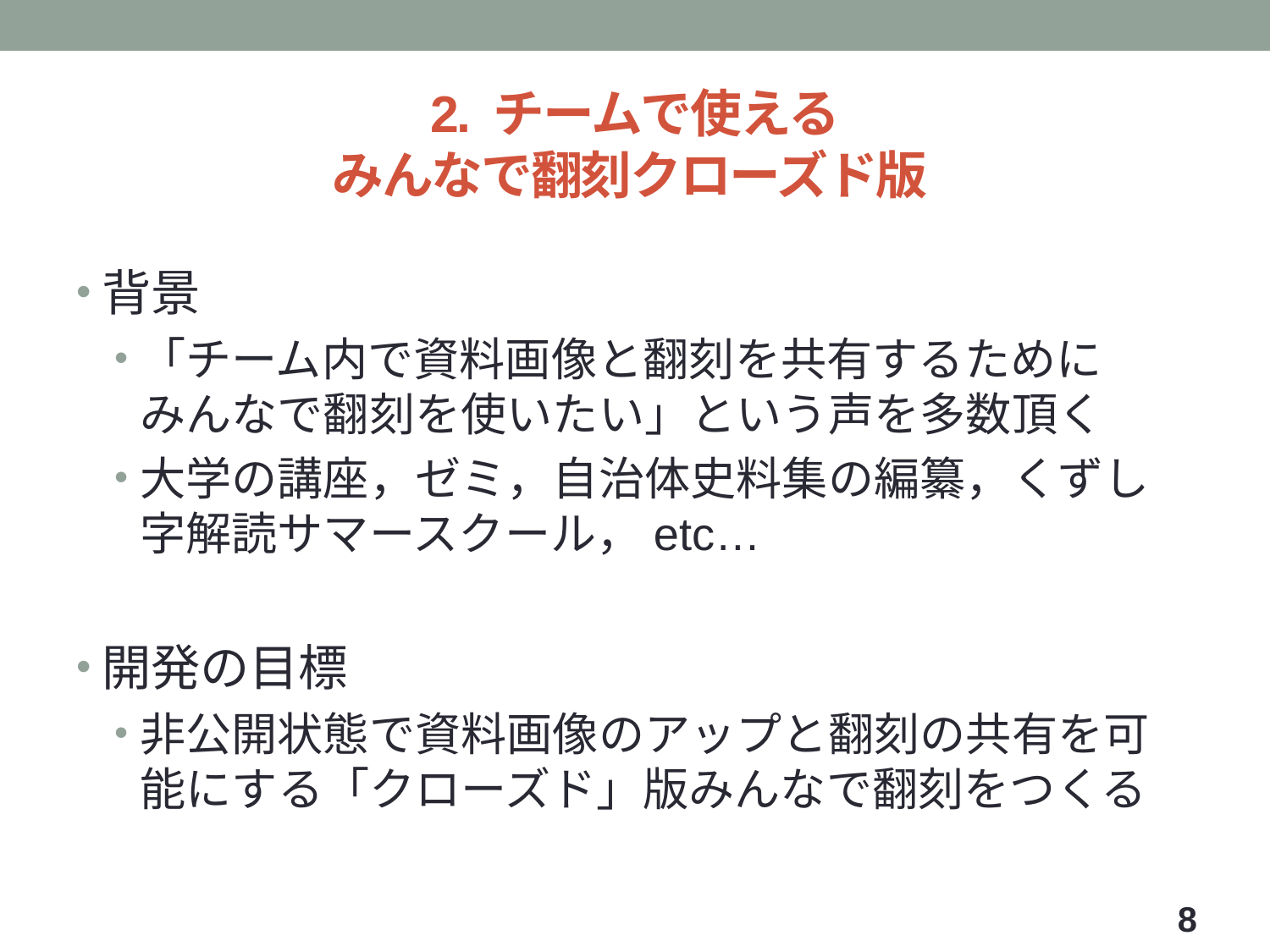

# 2. チームで使える みんなで翻刻クローズド版
背景
「チーム内で資料画像と翻刻を共有するために
みんなで翻刻を使いたい」という声を多数頂く
大学の講座，ゼミ，自治体史料集の編纂，くずし字解読サマースクール，etc…

開発の目標
非公開状態で資料画像のアップと翻刻の共有を可能にする「クローズド」版みんなで翻刻をつくる

8